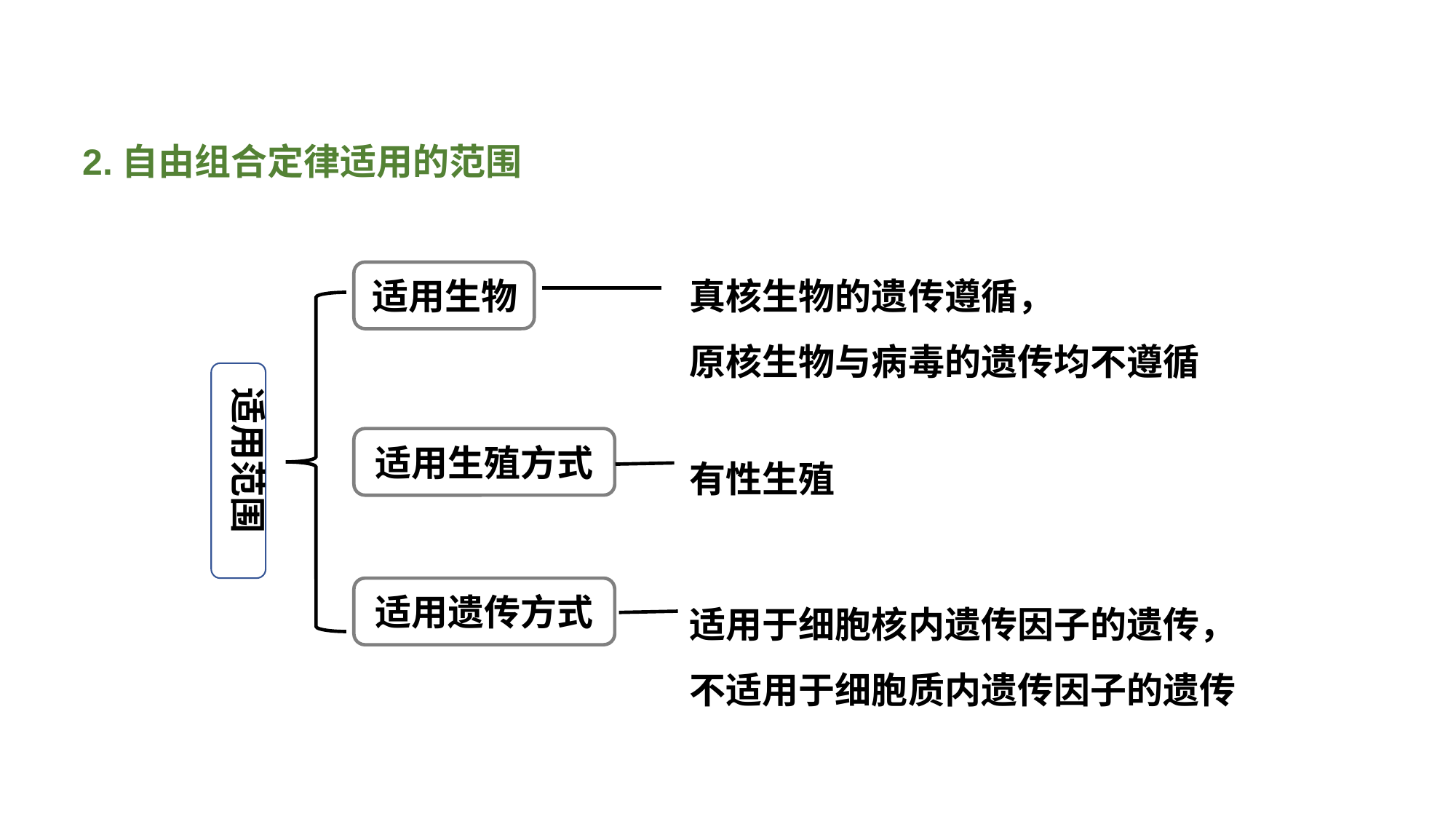

2.自由组合定律适用的范围
真核生物的遗传遵循，
原核生物与病毒的遗传均不遵循

适用生物

适用范围
有性生殖

适用生殖方式
适用于细胞核内遗传因子的遗传，不适用于细胞质内遗传因子的遗传

适用遗传方式